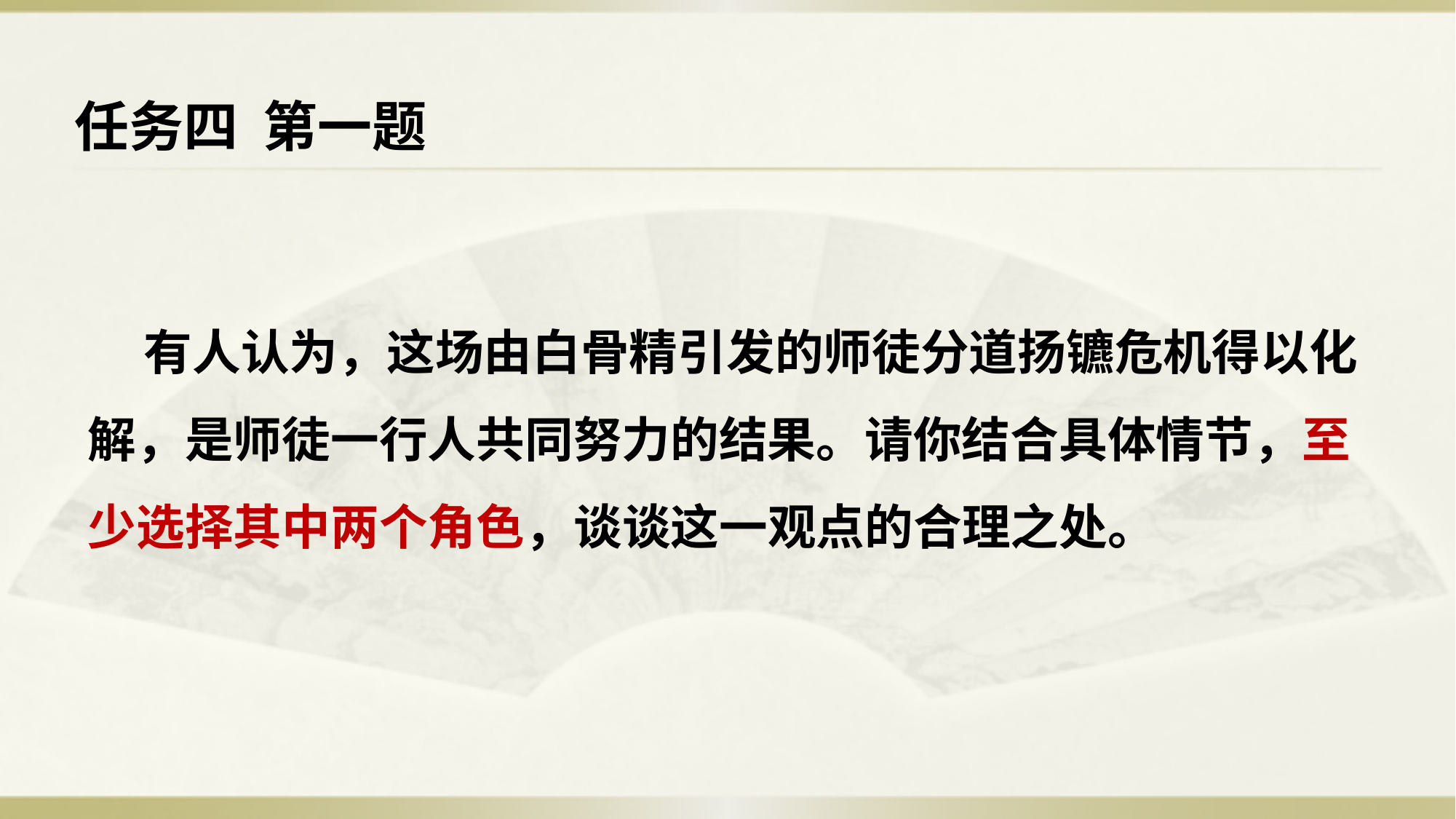

# 任务四  第一题
    有人认为，这场由白骨精引发的师徒分道扬镳危机得以化解，是师徒一行人共同努力的结果。请你结合具体情节，至少选择其中两个角色，谈谈这一观点的合理之处。